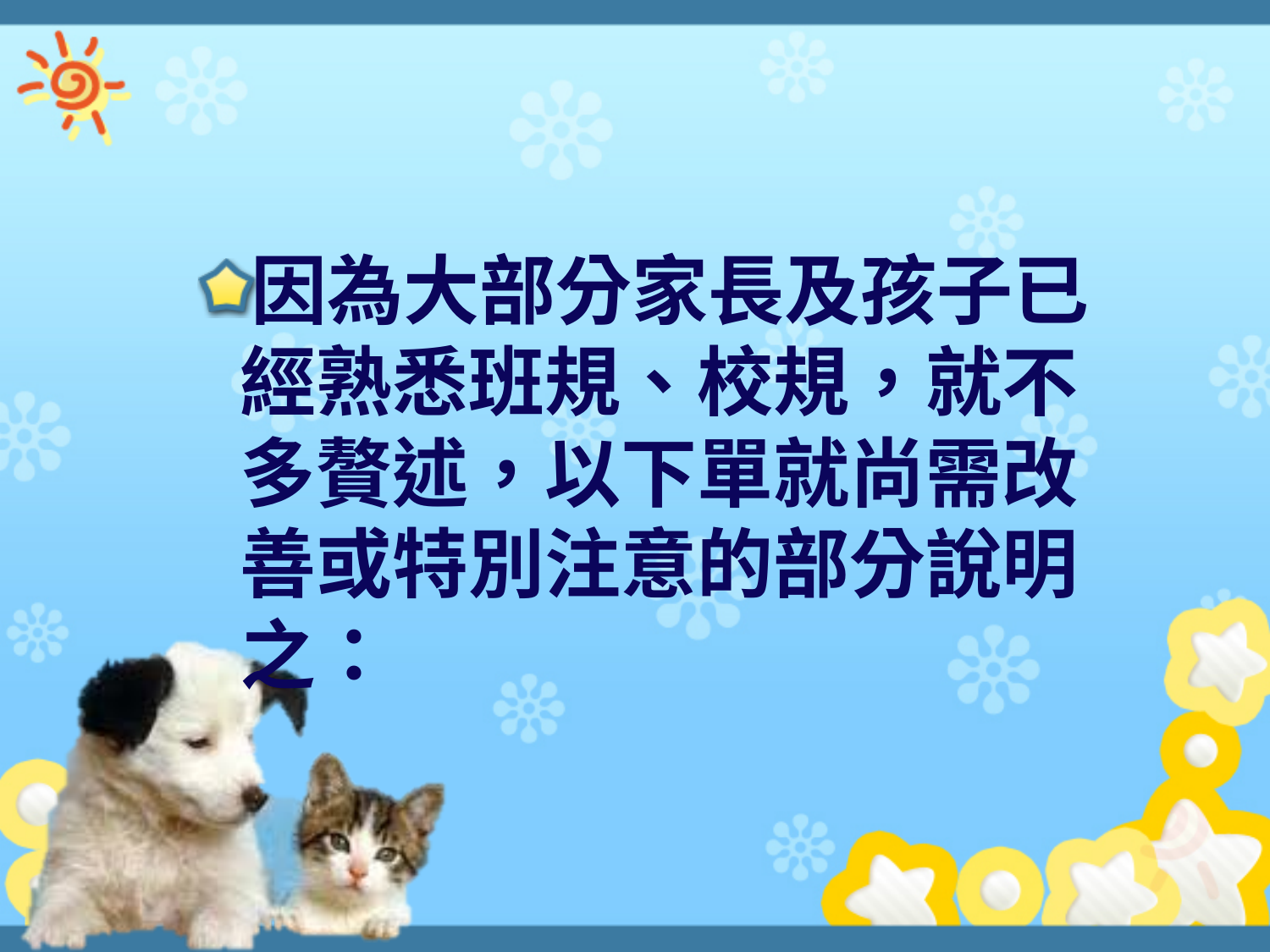

因為大部分家長及孩子已經熟悉班規、校規，就不多贅述，以下單就尚需改善或特別注意的部分說明之：